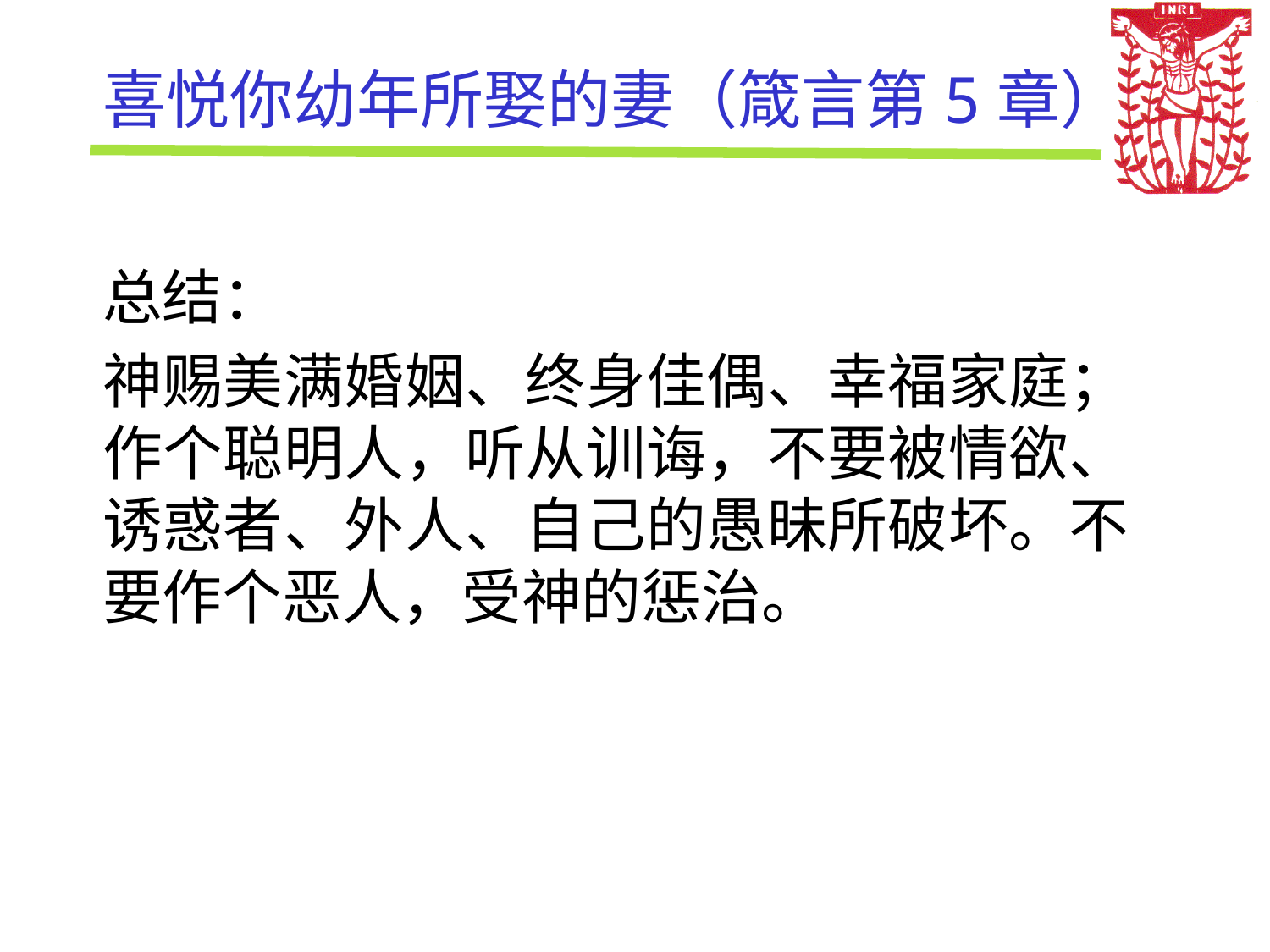

# 喜悦你幼年所娶的妻（箴言第5章）

总结：
神赐美满婚姻、终身佳偶、幸福家庭；作个聪明人，听从训诲，不要被情欲、诱惑者、外人、自己的愚昧所破坏。不要作个恶人，受神的惩治。